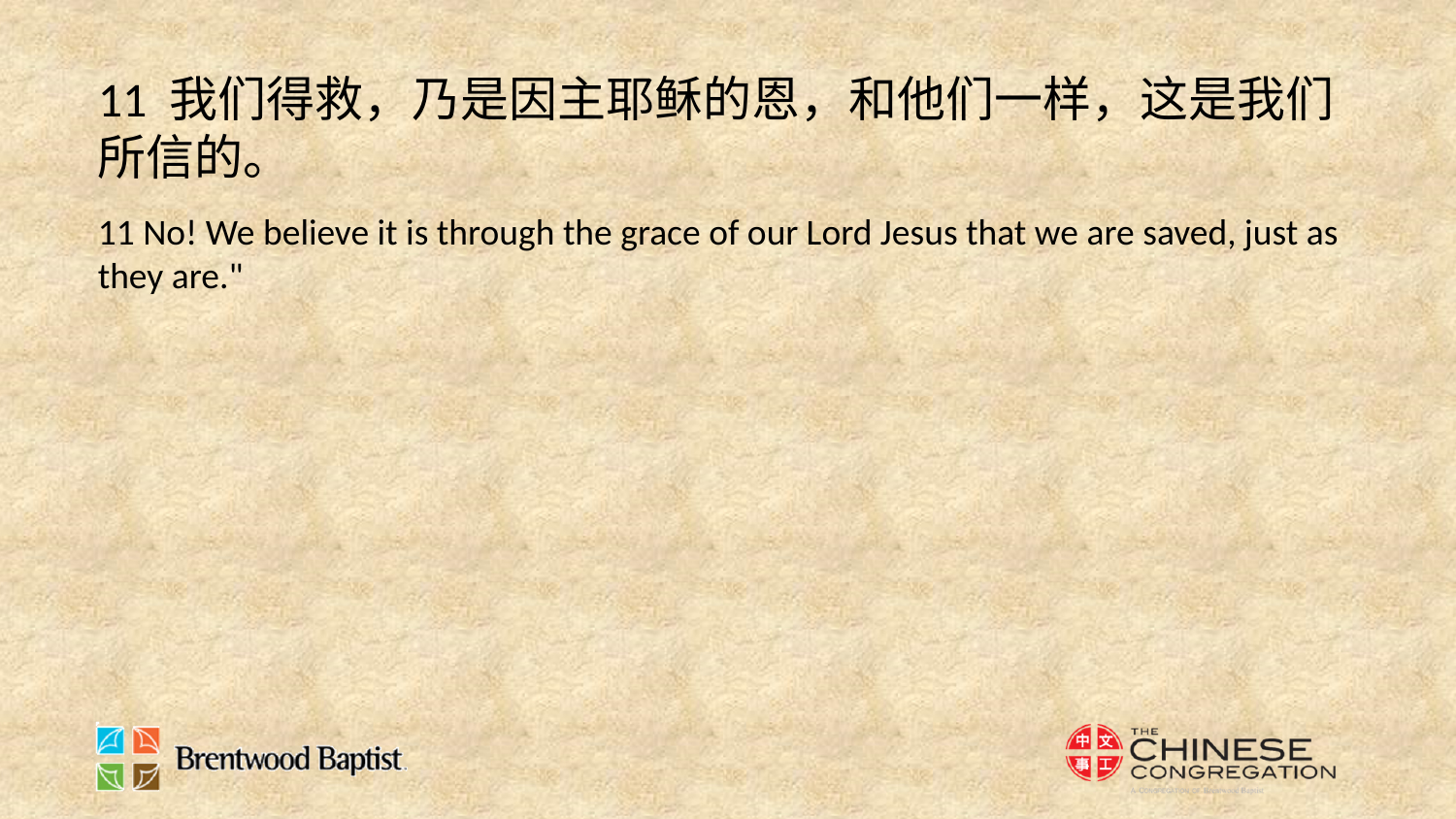

11 我们得救，乃是因主耶稣的恩，和他们一样，这是我们所信的。

11 No! We believe it is through the grace of our Lord Jesus that we are saved, just as they are."